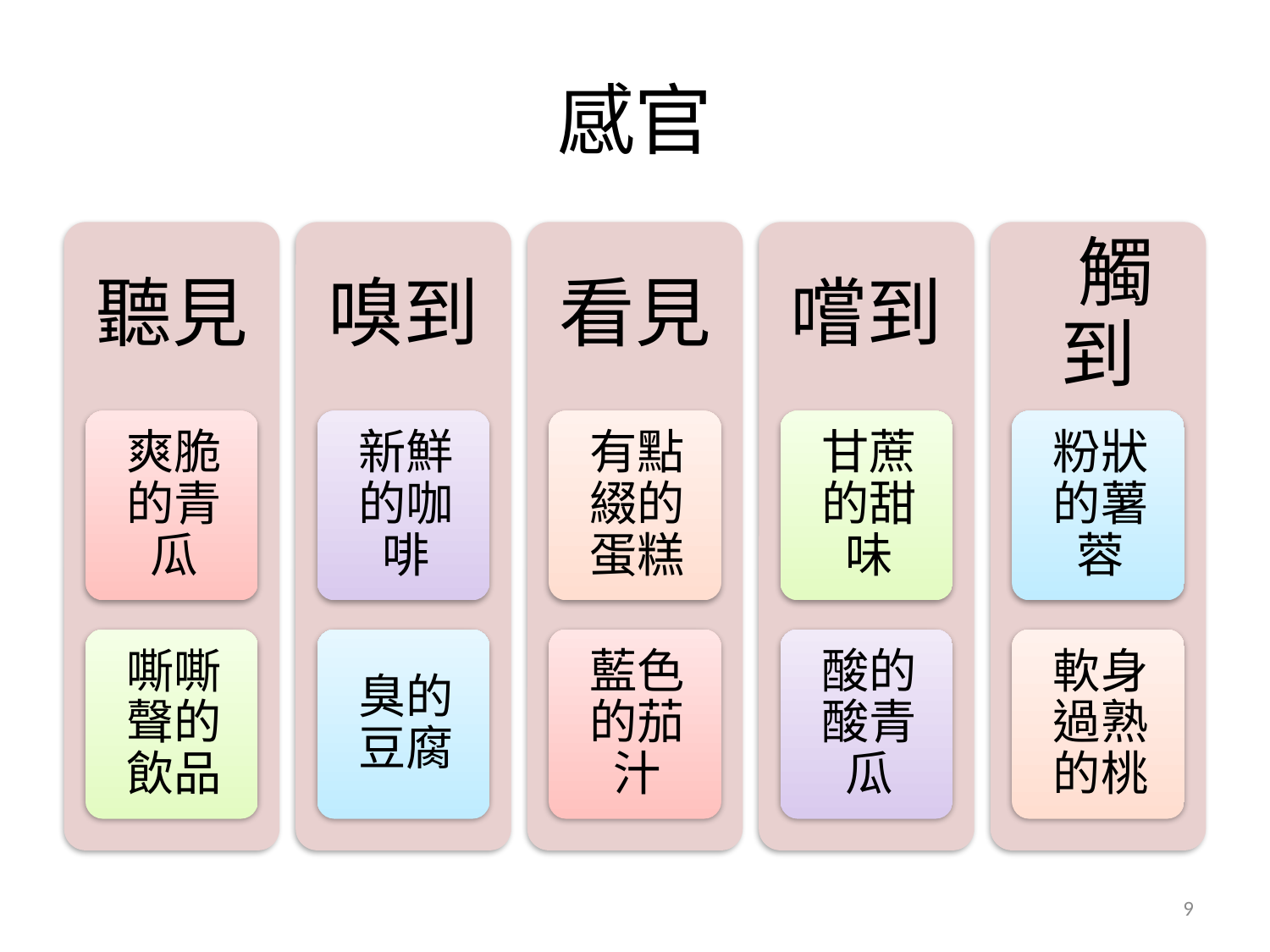

# 感官
聽見
爽脆的青瓜
嘶嘶聲的飲品
嗅到
新鮮的咖啡
臭的豆腐
看見
有點綴的蛋糕
藍色的茄汁
嚐到
甘蔗的甜味
酸的酸青瓜
 觸到
粉狀的薯蓉
軟身過熟的桃
9